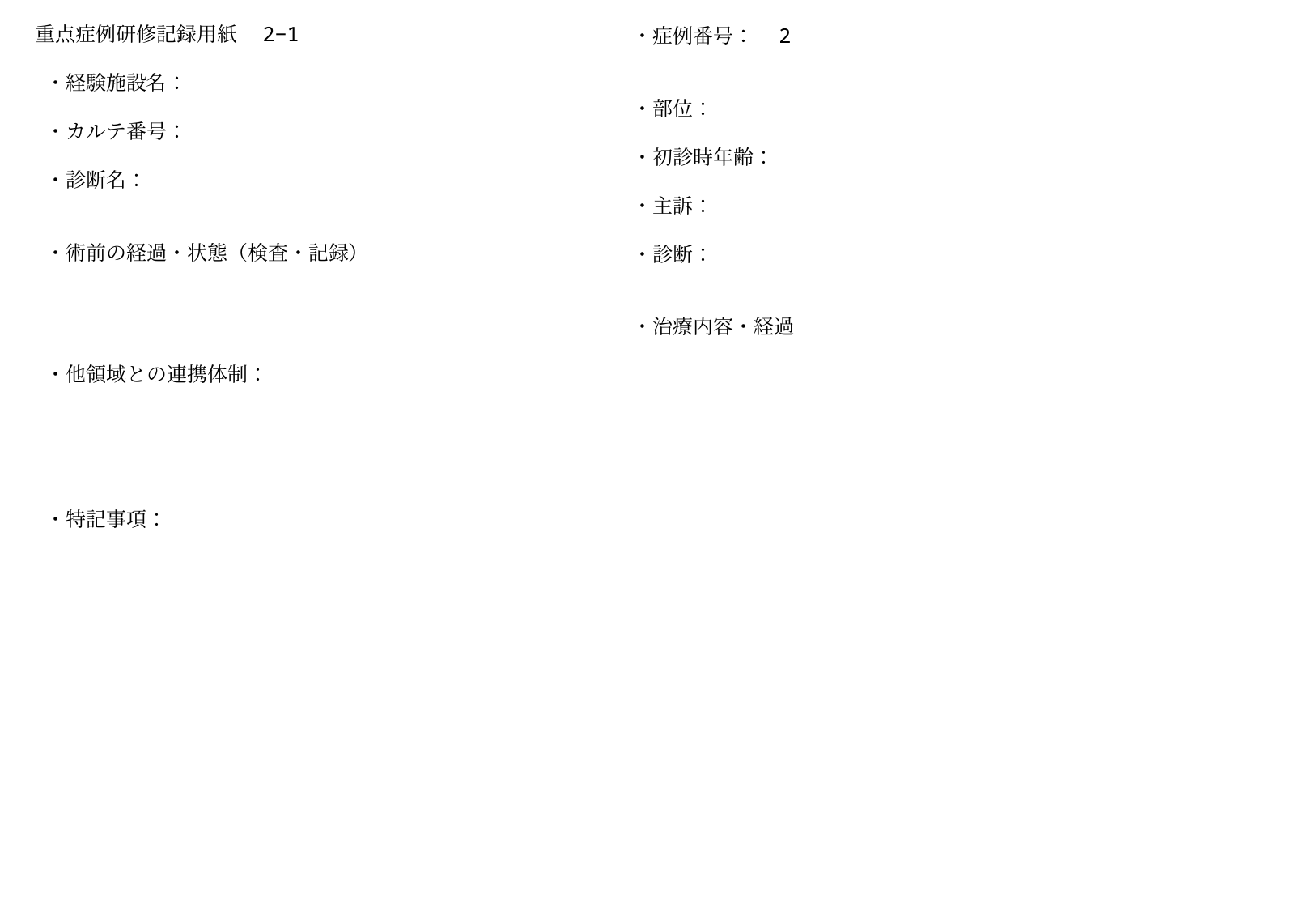

重点症例研修記録用紙　2−1
・症例番号：　2

・部位：

・初診時年齢：

・主訴：

・診断：

・治療内容・経過

・経験施設名：

・カルテ番号：

・診断名：

・術前の経過・状態（検査・記録）

・他領域との連携体制：

・特記事項：